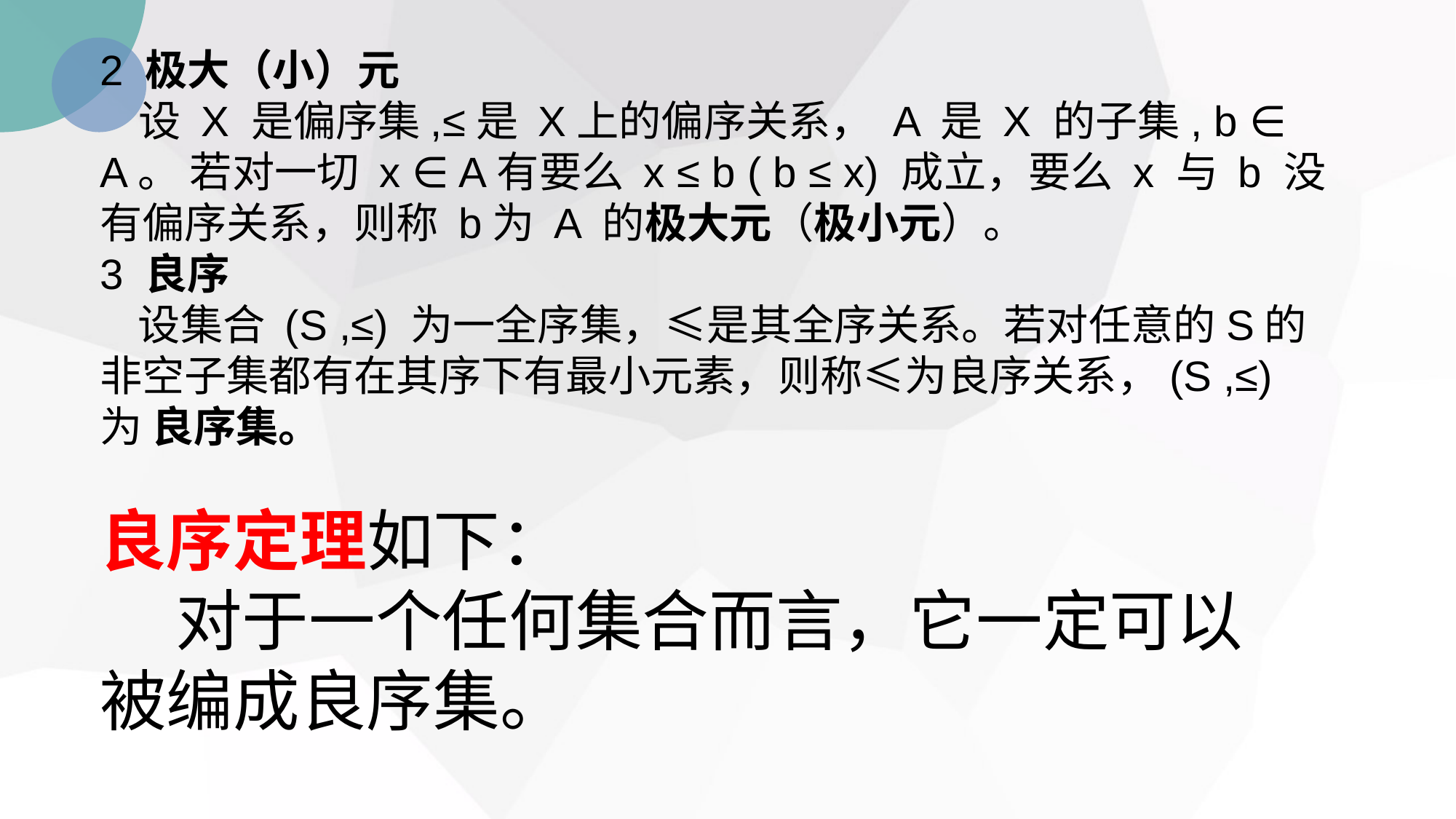

2 极大（小）元
   设 X 是偏序集,≤是 X上的偏序关系， A 是 X 的子集, b ∈ A。 若对一切 x ∈ A有要么 x ≤ b ( b ≤ x) 成立，要么 x 与 b 没有偏序关系，则称 b为 A 的极大元（极小元）。
3 良序
   设集合 (S ,≤) 为一全序集，≤是其全序关系。若对任意的S的非空子集都有在其序下有最小元素，则称≤为良序关系，(S ,≤) 为 良序集。

良序定理如下：
    对于一个任何集合而言，它一定可以被编成良序集。